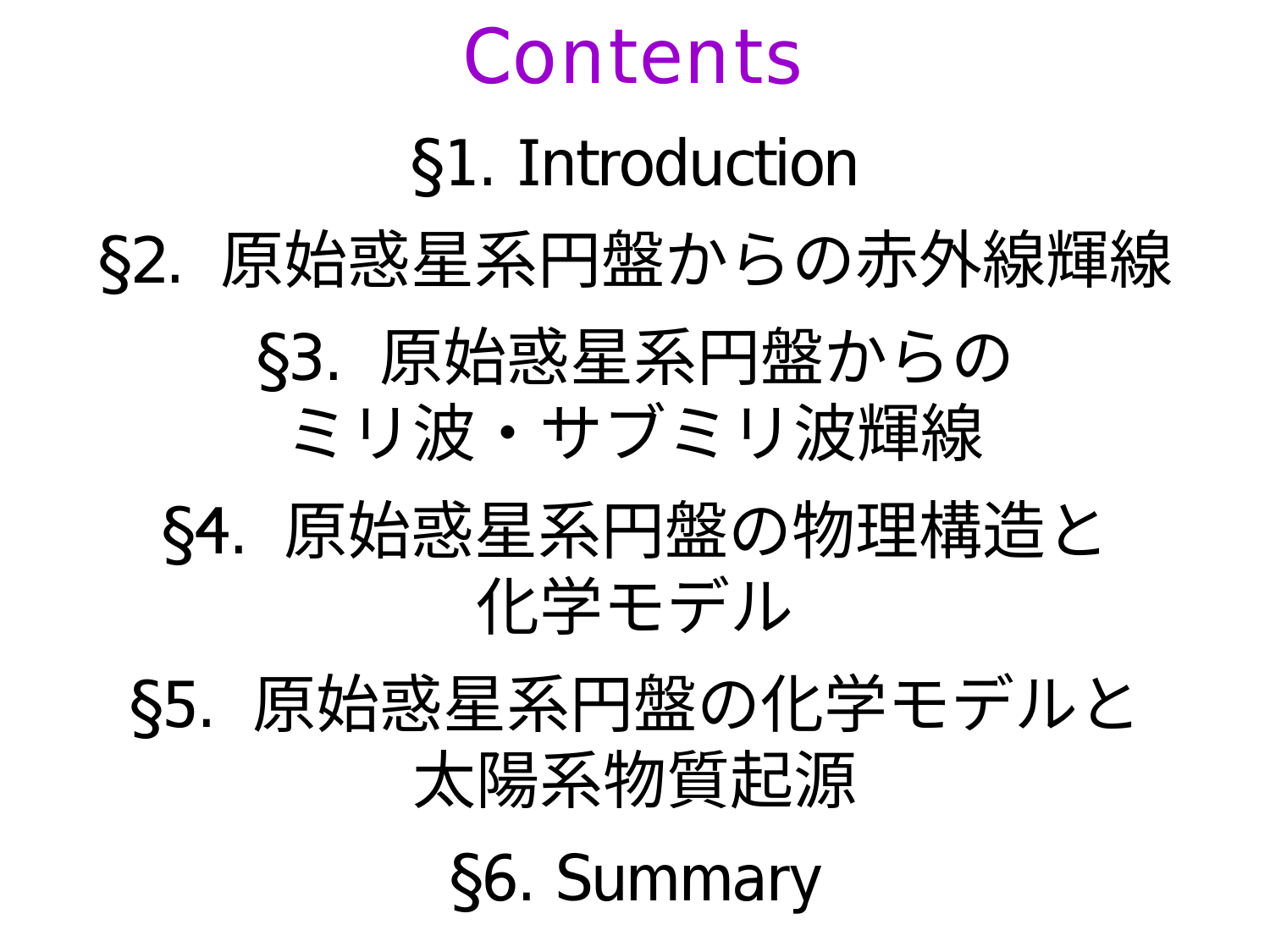

Contents
§1. Introduction

§2. 原始惑星系円盤からの赤外線輝線

§3. 原始惑星系円盤からの
ミリ波・サブミリ波輝線

§4. 原始惑星系円盤の物理構造と
化学モデル

§5. 原始惑星系円盤の化学モデルと
太陽系物質起源

§6. Summary